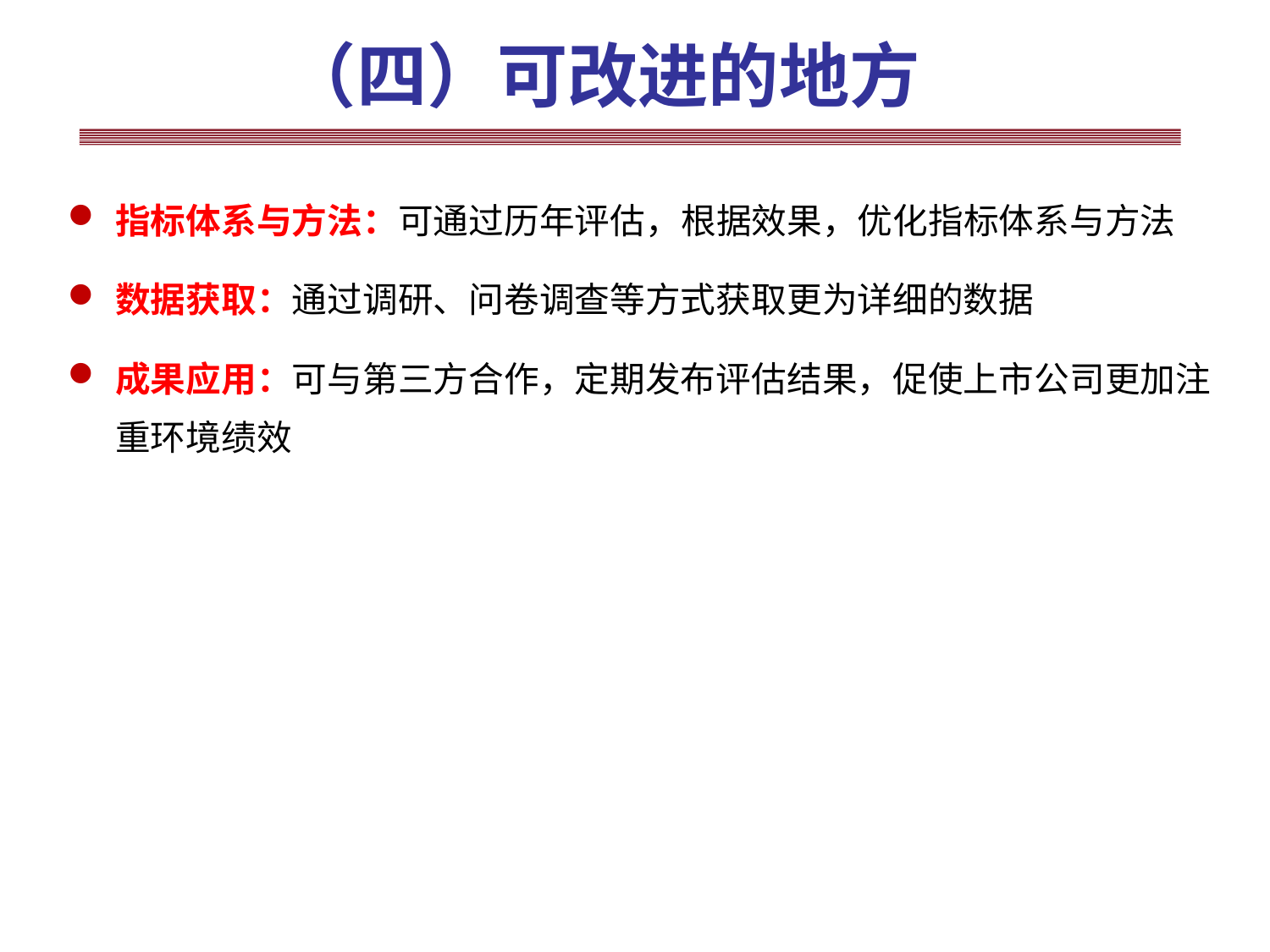

# （四）可改进的地方

指标体系与方法：可通过历年评估，根据效果，优化指标体系与方法
数据获取：通过调研、问卷调查等方式获取更为详细的数据
成果应用：可与第三方合作，定期发布评估结果，促使上市公司更加注重环境绩效